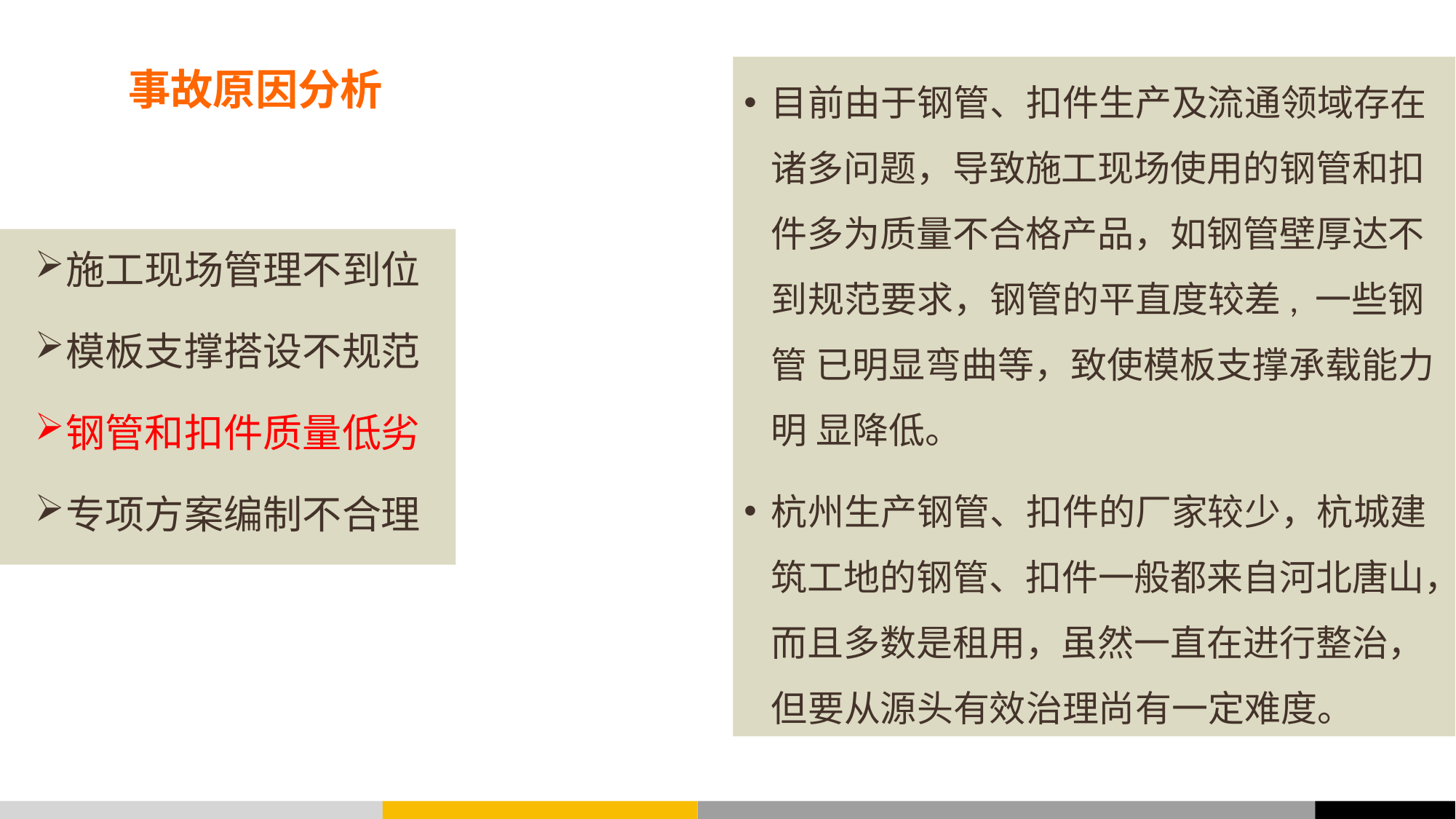

目前由于钢管、扣件生产及流通领域存在 诸多问题，导致施工现场使用的钢管和扣 件多为质量不合格产品，如钢管壁厚达不 到规范要求，钢管的平直度较差, 一些钢管 已明显弯曲等，致使模板支撑承载能力明 显降低。
杭州生产钢管、扣件的厂家较少，杭城建 筑工地的钢管、扣件一般都来自河北唐山， 而且多数是租用，虽然一直在进行整治，  但要从源头有效治理尚有一定难度。
# 事故原因分析

施工现场管理不到位
模板支撑搭设不规范
钢管和扣件质量低劣
专项方案编制不合理